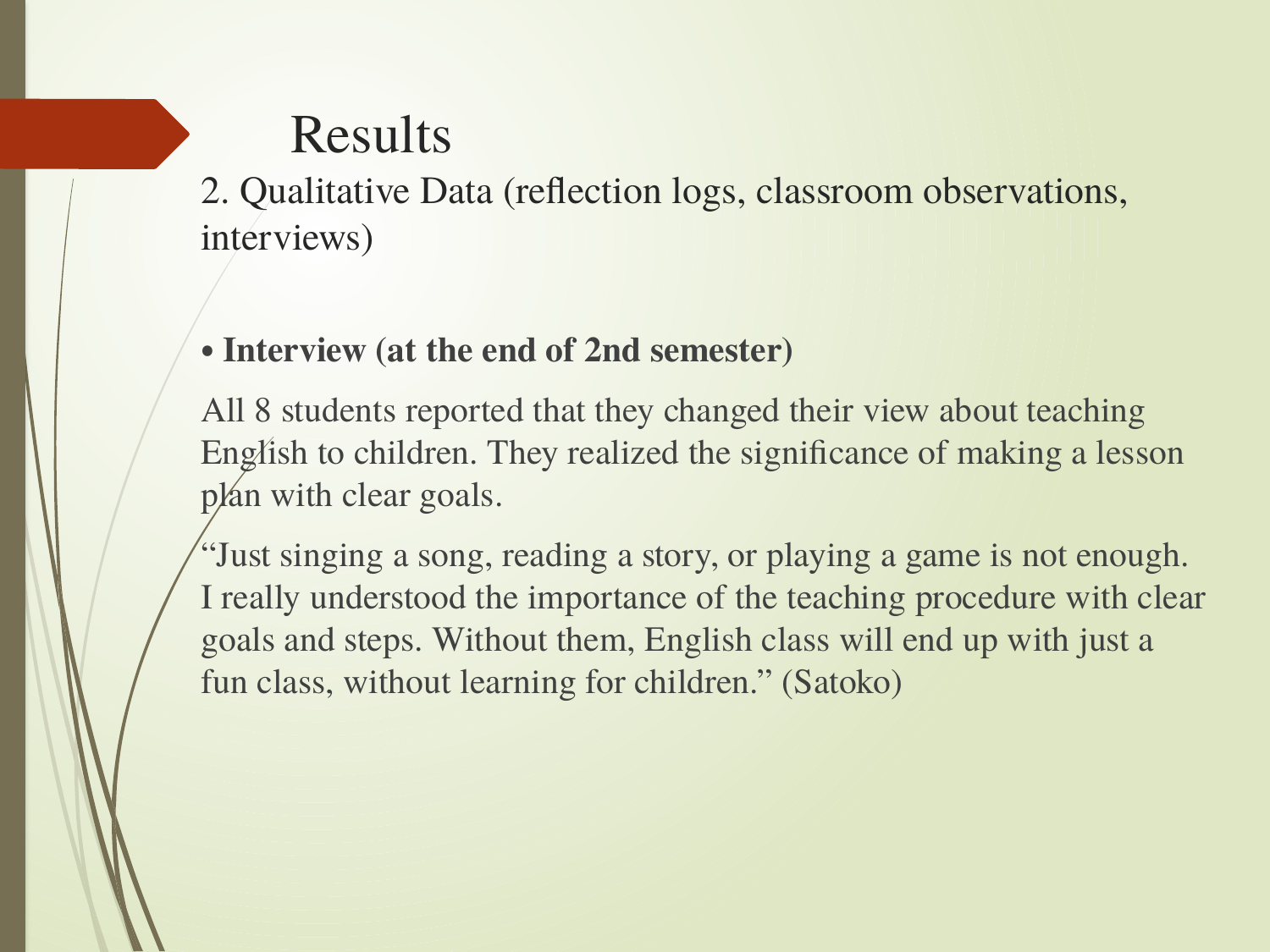

# Results 2. Qualitative Data (reflection logs, classroom observations, interviews)
・Interview (at the end of 2nd semester)
All 8 students reported that they changed their view about teaching English to children. They realized the significance of making a lesson plan with clear goals.
“Just singing a song, reading a story, or playing a game is not enough. I really understood the importance of the teaching procedure with clear goals and steps. Without them, English class will end up with just a fun class, without learning for children.” (Satoko)